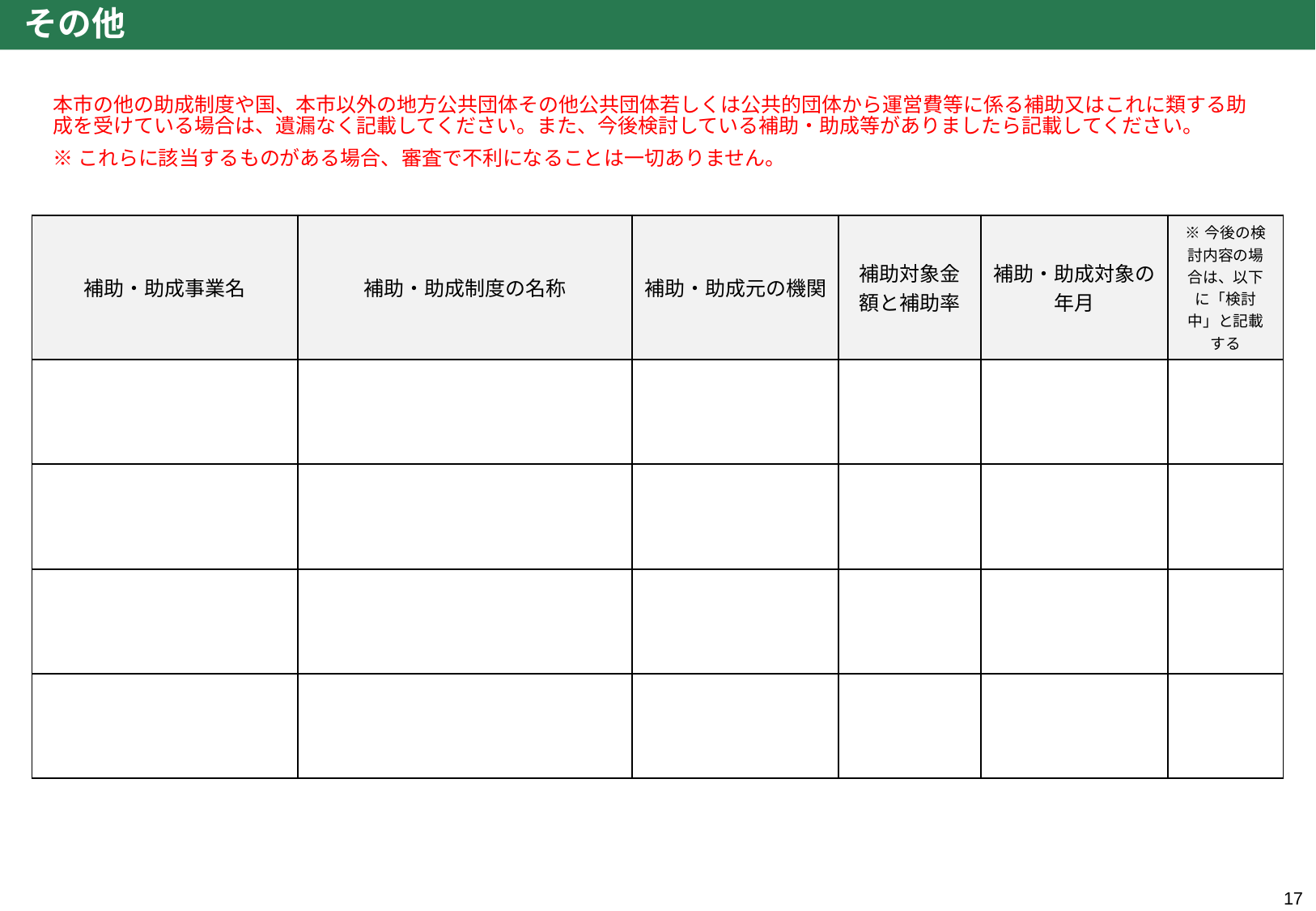

# その他
本市の他の助成制度や国、本市以外の地方公共団体その他公共団体若しくは公共的団体から運営費等に係る補助又はこれに類する助成を受けている場合は、遺漏なく記載してください。また、今後検討している補助・助成等がありましたら記載してください。
※これらに該当するものがある場合、審査で不利になることは一切ありません。

| 補助・助成事業名 | 補助・助成制度の名称 | 補助・助成元の機関 | 補助対象金額と補助率 | 補助・助成対象の年月 | ※今後の検討内容の場合は、以下に「検討中」と記載する |
| --- | --- | --- | --- | --- | --- |
|  |  |  |  |  |  |
|  |  |  |  |  |  |
|  |  |  |  |  |  |
|  |  |  |  |  |  |
17